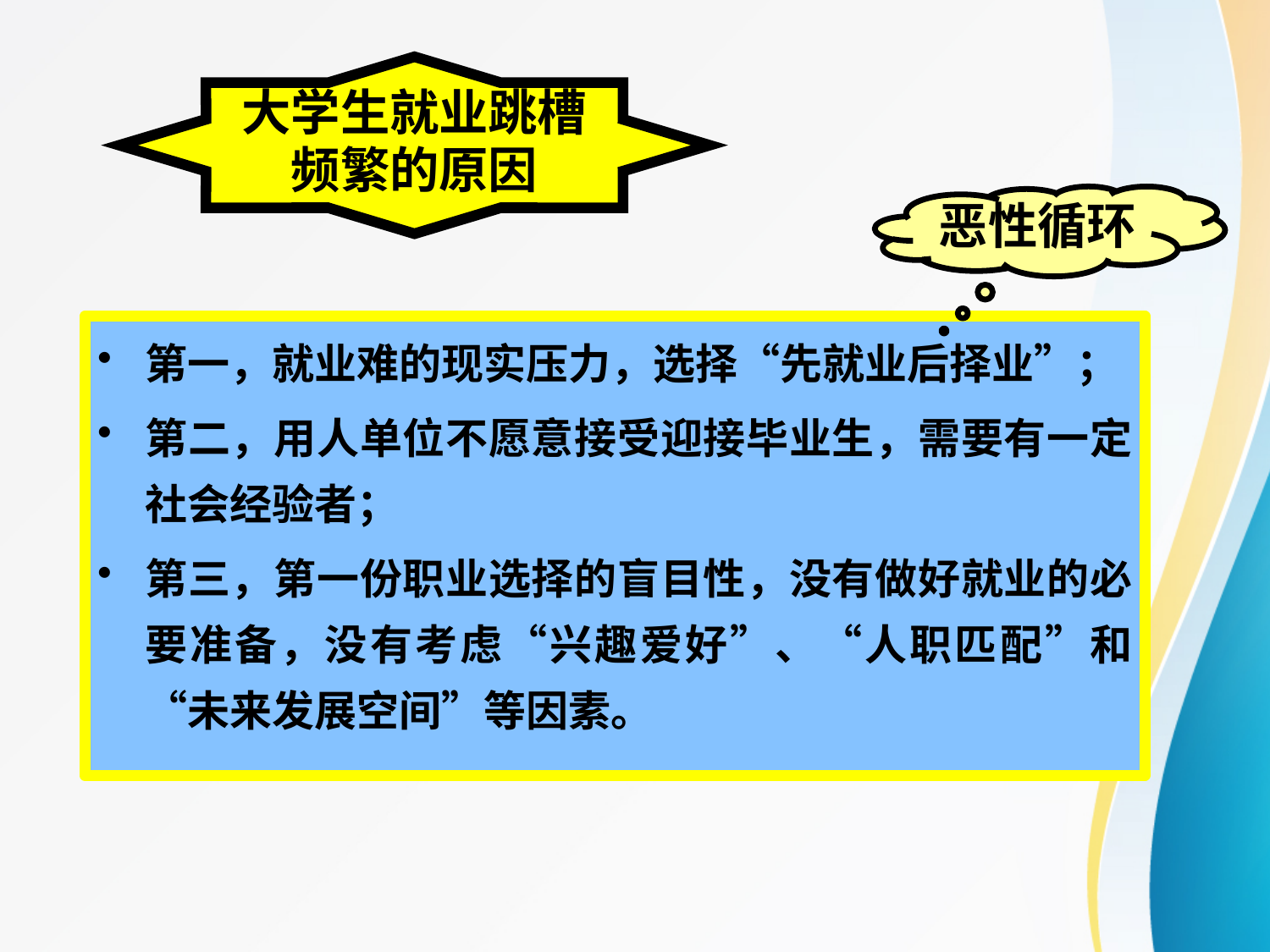

大学生就业跳槽
频繁的原因
恶性循环
第一，就业难的现实压力，选择“先就业后择业”；
第二，用人单位不愿意接受迎接毕业生，需要有一定社会经验者；
第三，第一份职业选择的盲目性，没有做好就业的必要准备，没有考虑“兴趣爱好”、“人职匹配”和“未来发展空间”等因素。